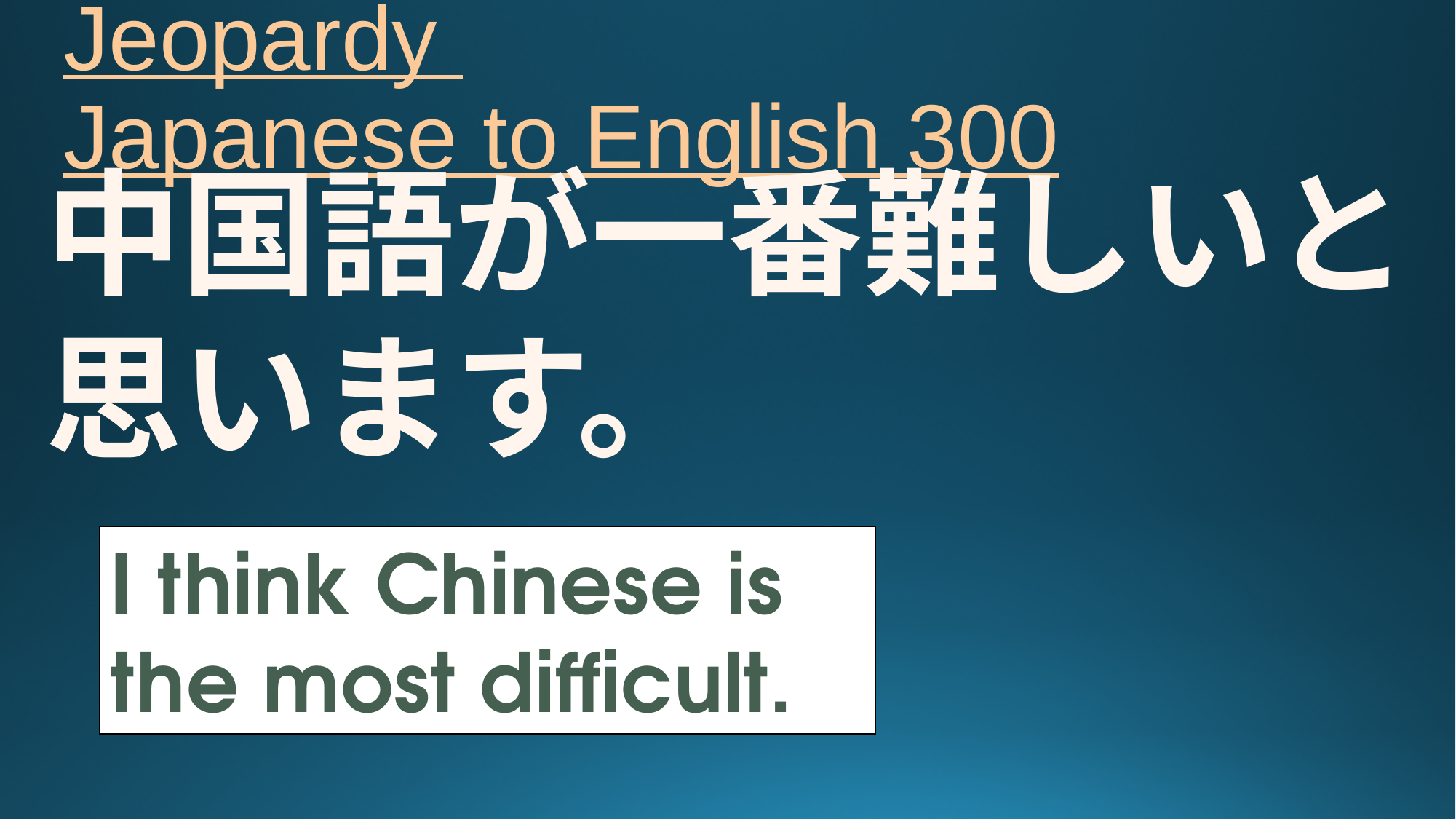

# Jeopardy Japanese to English 300
中国語が一番難しいと思います。
I think Chinese is the most difficult.